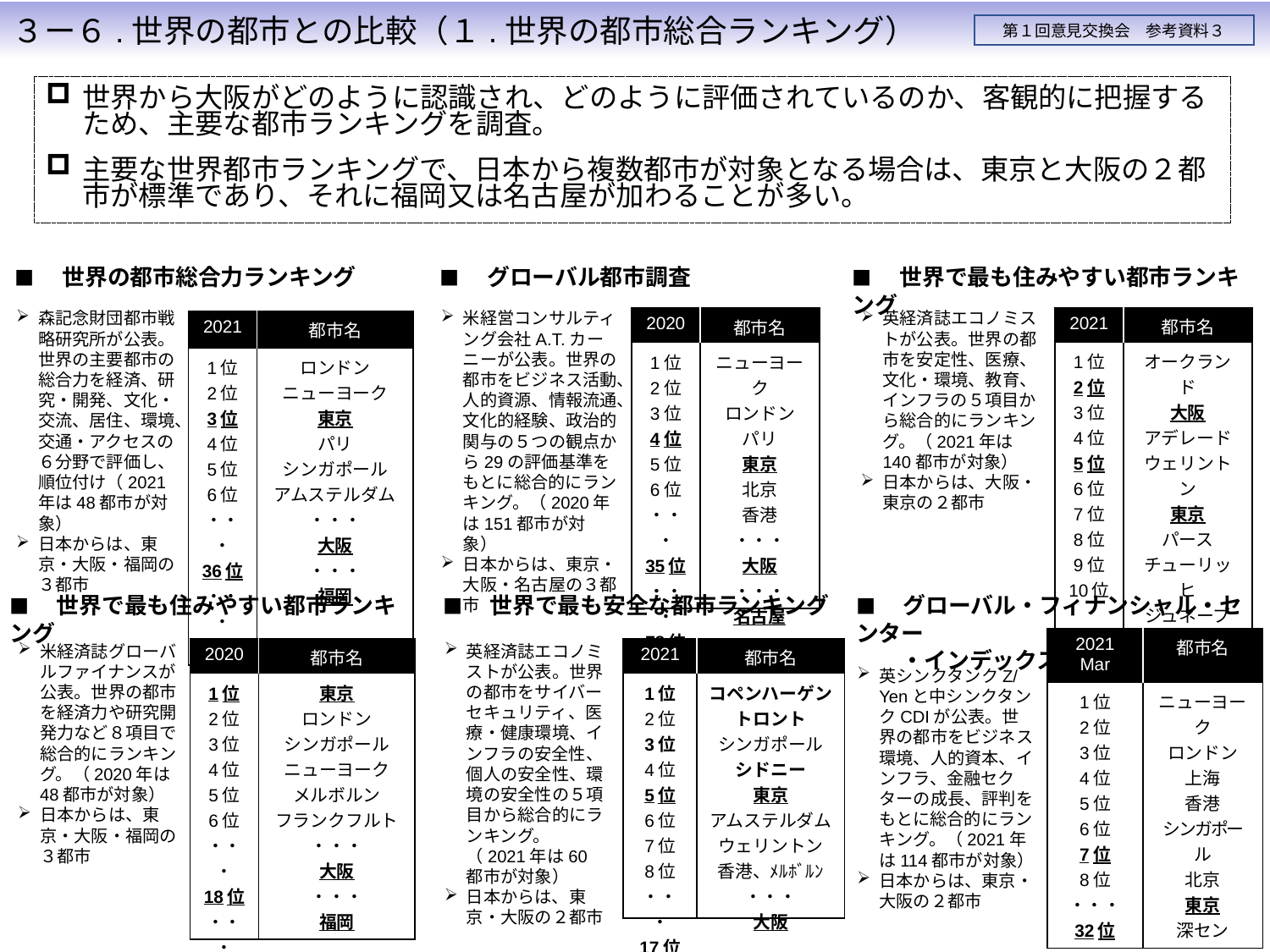

３ー６.世界の都市との比較（１.世界の都市総合ランキング）
第１回意見交換会　参考資料３
世界から大阪がどのように認識され、どのように評価されているのか、客観的に把握するため、主要な都市ランキングを調査。
主要な世界都市ランキングで、日本から複数都市が対象となる場合は、東京と大阪の２都市が標準であり、それに福岡又は名古屋が加わることが多い。
■　世界の都市総合力ランキング
■　グローバル都市調査
■　世界で最も住みやすい都市ランキング
森記念財団都市戦略研究所が公表。世界の主要都市の総合力を経済、研究・開発、文化・交流、居住、環境、交通・アクセスの６分野で評価し、順位付け（2021年は48都市が対象）
日本からは、東京・大阪・福岡の３都市

米経営コンサルティング会社A.T.カーニーが公表。世界の都市をビジネス活動、人的資源、情報流通、文化的経験、政治的関与の５つの観点から29の評価基準をもとに総合的にランキング。（2020年は151都市が対象）
日本からは、東京・大阪・名古屋の３都市

英経済誌エコノミストが公表。世界の都市を安定性、医療、文化・環境、教育、インフラの５項目から総合的にランキング。（2021年は140都市が対象）
日本からは、大阪・東京の２都市

| 2021 | 都市名 |
| --- | --- |
| 1位 2位 3位 4位 5位 6位 7位 8位 9位 10位 | オークランド 大阪 アデレード ウェリントン 東京 パース チューリッヒ ジュネーブ メルボルン ブリスベン |
| 2020 | 都市名 |
| --- | --- |
| 1位 2位 3位 4位 5位 6位 ・・・ 35位 ・・・ 78位 | ニューヨーク ロンドン パリ 東京 北京 香港 ・・・ 大阪 ・・・ 名古屋 |
| 2021 | 都市名 |
| --- | --- |
| 1位 2位 3位 4位 5位 6位 ・・・ 36位 ・・・ 42位 | ロンドン ニューヨーク 東京 パリ シンガポール アムステルダム ・・・ 大阪 ・・・ 福岡 |
■　世界で最も住みやすい都市ランキング
■　世界で最も安全な都市ランキング
■　グローバル・フィナンシャル・センター
　　・インデックス
| 2021 Mar | 都市名 |
| --- | --- |
| 1位 2位 3位 4位 5位 6位 7位 8位 ・・・ 32位 | ニューヨーク ロンドン 上海 香港 シンガポール 北京 東京 深セン ・・・ 大阪 |
米経済誌グローバルファイナンスが公表。世界の都市を経済力や研究開発力など８項目で総合的にランキング。（2020年は48都市が対象）
日本からは、東京・大阪・福岡の３都市

英経済誌エコノミストが公表。世界の都市をサイバーセキュリティ、医療・健康環境、インフラの安全性、個人の安全性、環境の安全性の５項目から総合的にランキング。（2021年は60都市が対象）
日本からは、東京・大阪の２都市

| 2020 | 都市名 |
| --- | --- |
| 1位 2位 3位 4位 5位 6位 ・・・ 18位 ・・・ 34位 | 東京 ロンドン シンガポール ニューヨーク メルボルン フランクフルト ・・・ 大阪 ・・・ 福岡 |
| 2021 | 都市名 |
| --- | --- |
| 1位 2位 3位 4位 5位 6位 7位 8位 ・・・ 17位 | コペンハーゲン トロント シンガポール シドニー 東京 アムステルダム ウェリントン 香港、ﾒﾙﾎﾞﾙﾝ ・・・ 大阪 |
英シンクタンクZ/Yenと中シンクタンクCDIが公表。世界の都市をビジネス環境、人的資本、インフラ、金融セクターの成長、評判をもとに総合的にランキング。（2021年は114都市が対象）
日本からは、東京・大阪の２都市